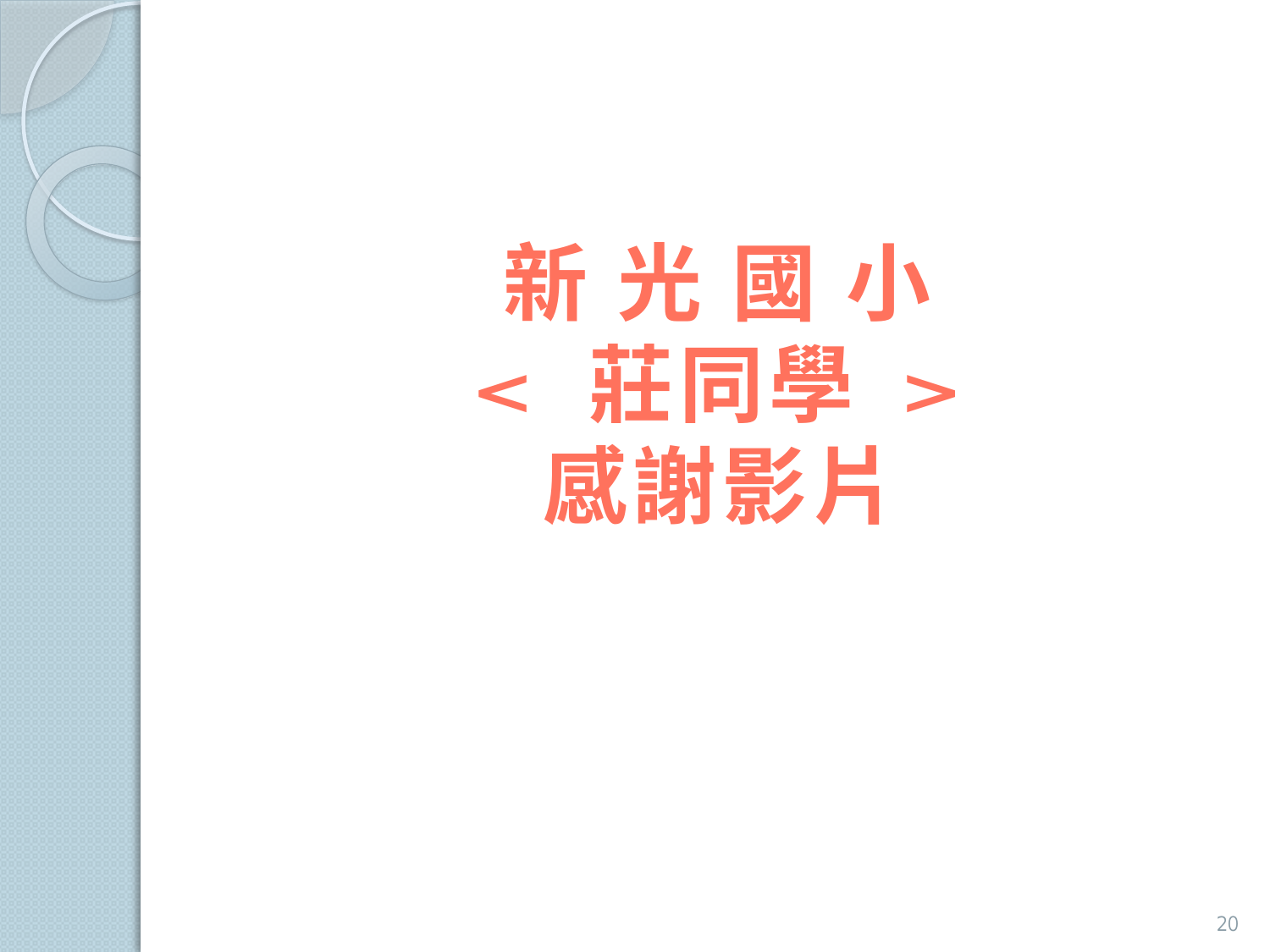

# 新 光 國 小 < 莊同學 > 感謝影片
20